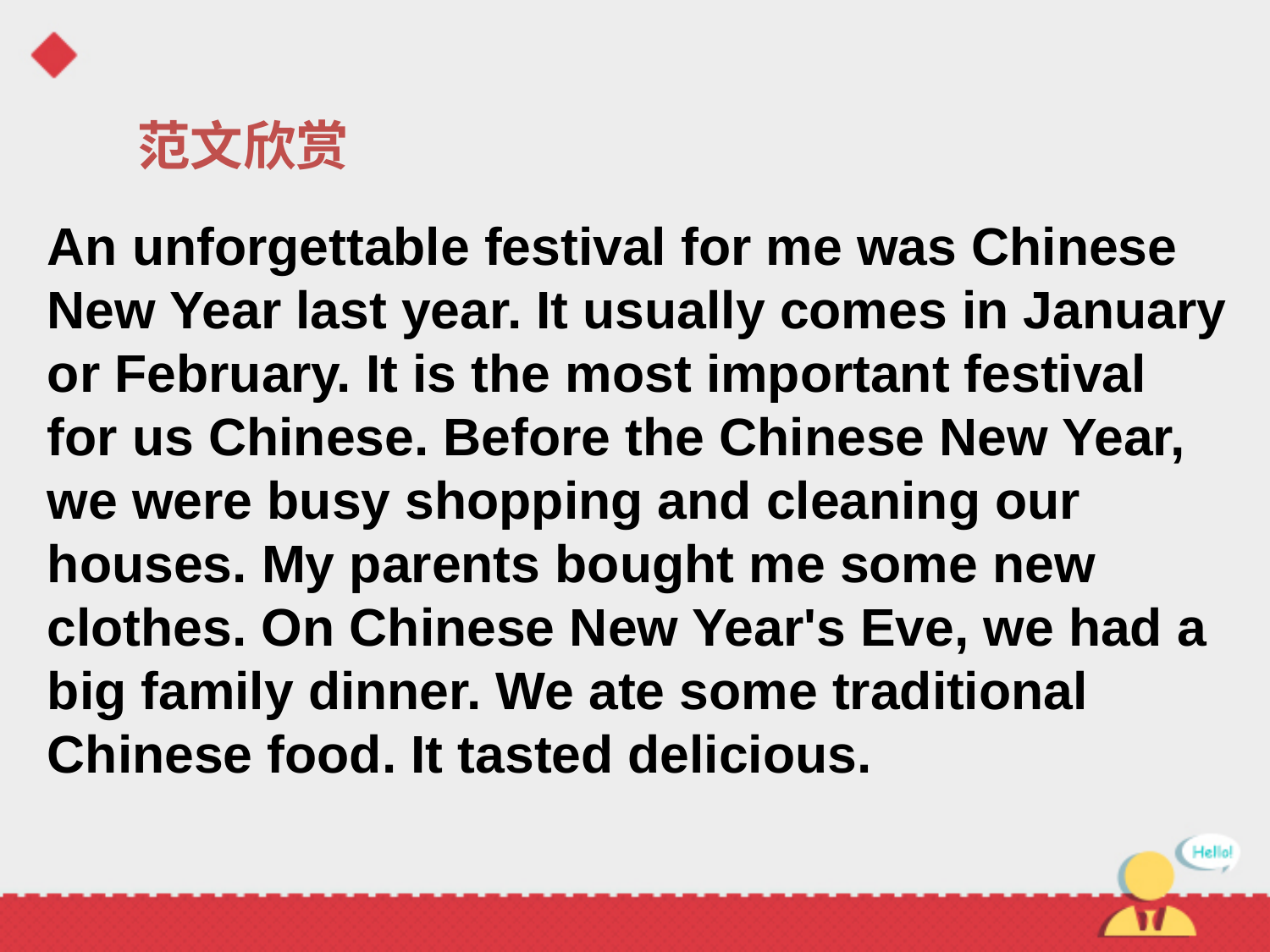

范文欣赏
An unforgettable festival for me was Chinese New Year last year. It usually comes in January or February. It is the most important festival for us Chinese. Before the Chinese New Year, we were busy shopping and cleaning our houses. My parents bought me some new clothes. On Chinese New Year's Eve, we had a big family dinner. We ate some traditional Chinese food. It tasted delicious.